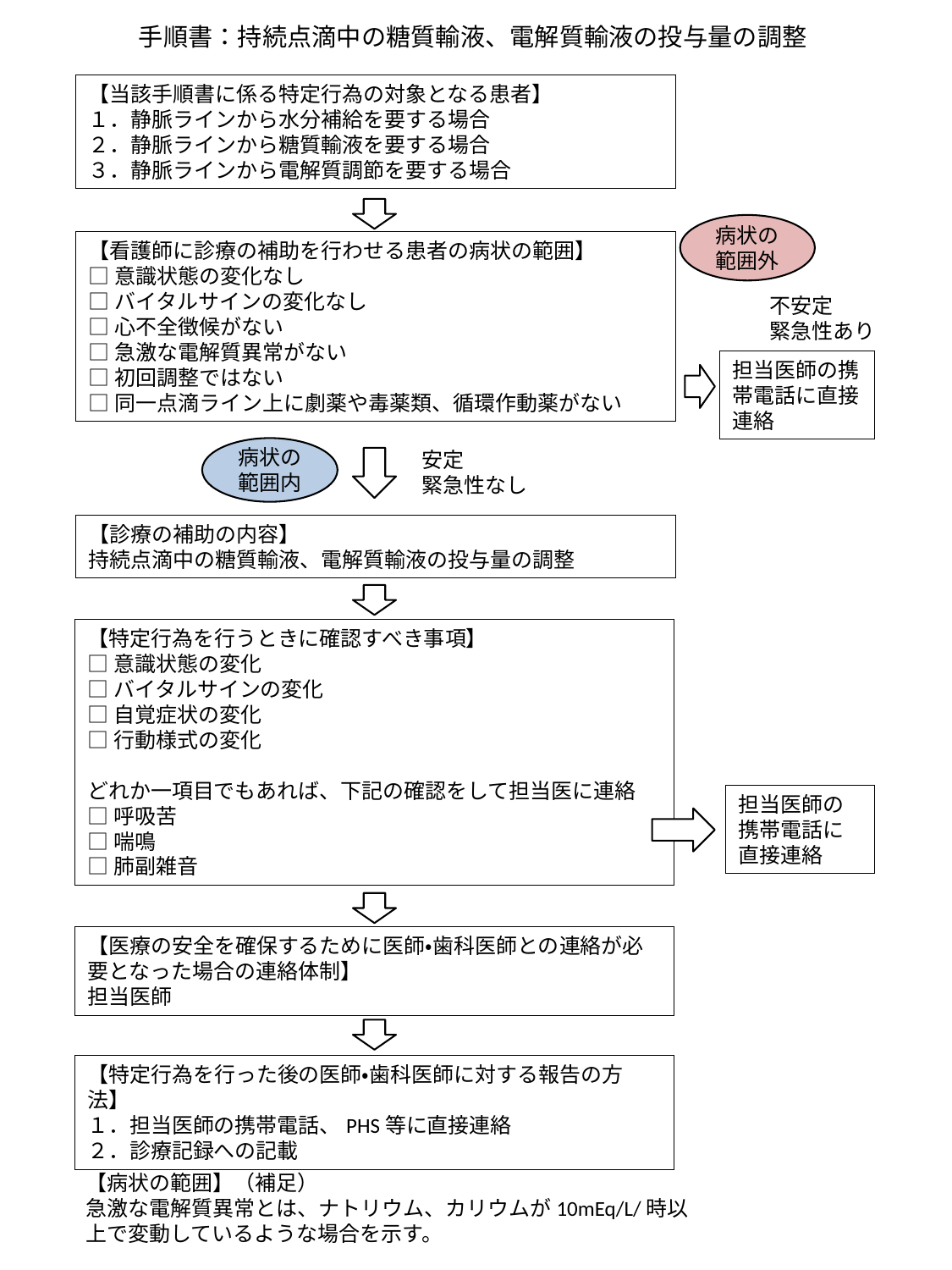

手順書：持続点滴中の糖質輸液、電解質輸液の投与量の調整
【当該手順書に係る特定行為の対象となる患者】
１．静脈ラインから水分補給を要する場合
２．静脈ラインから糖質輸液を要する場合
３．静脈ラインから電解質調節を要する場合

病状の
範囲外
【看護師に診療の補助を行わせる患者の病状の範囲】
□意識状態の変化なし
□バイタルサインの変化なし
□心不全徴候がない
□急激な電解質異常がない
□初回調整ではない
□同一点滴ライン上に劇薬や毒薬類、循環作動薬がない
不安定
緊急性あり
担当医師の携帯電話に直接連絡

病状の
範囲内
安定
緊急性なし

【診療の補助の内容】
持続点滴中の糖質輸液、電解質輸液の投与量の調整

【特定行為を行うときに確認すべき事項】
□意識状態の変化
□バイタルサインの変化
□自覚症状の変化
□行動様式の変化

どれか一項目でもあれば、下記の確認をして担当医に連絡
□呼吸苦
□喘鳴
□肺副雑音
担当医師の携帯電話に直接連絡

【医療の安全を確保するために医師・歯科医師との連絡が必要となった場合の連絡体制】
担当医師

【特定行為を行った後の医師・歯科医師に対する報告の方法】
１．担当医師の携帯電話、PHS等に直接連絡
２．診療記録への記載
【病状の範囲】（補足）
急激な電解質異常とは、ナトリウム、カリウムが10mEq/L/時以上で変動しているような場合を示す。